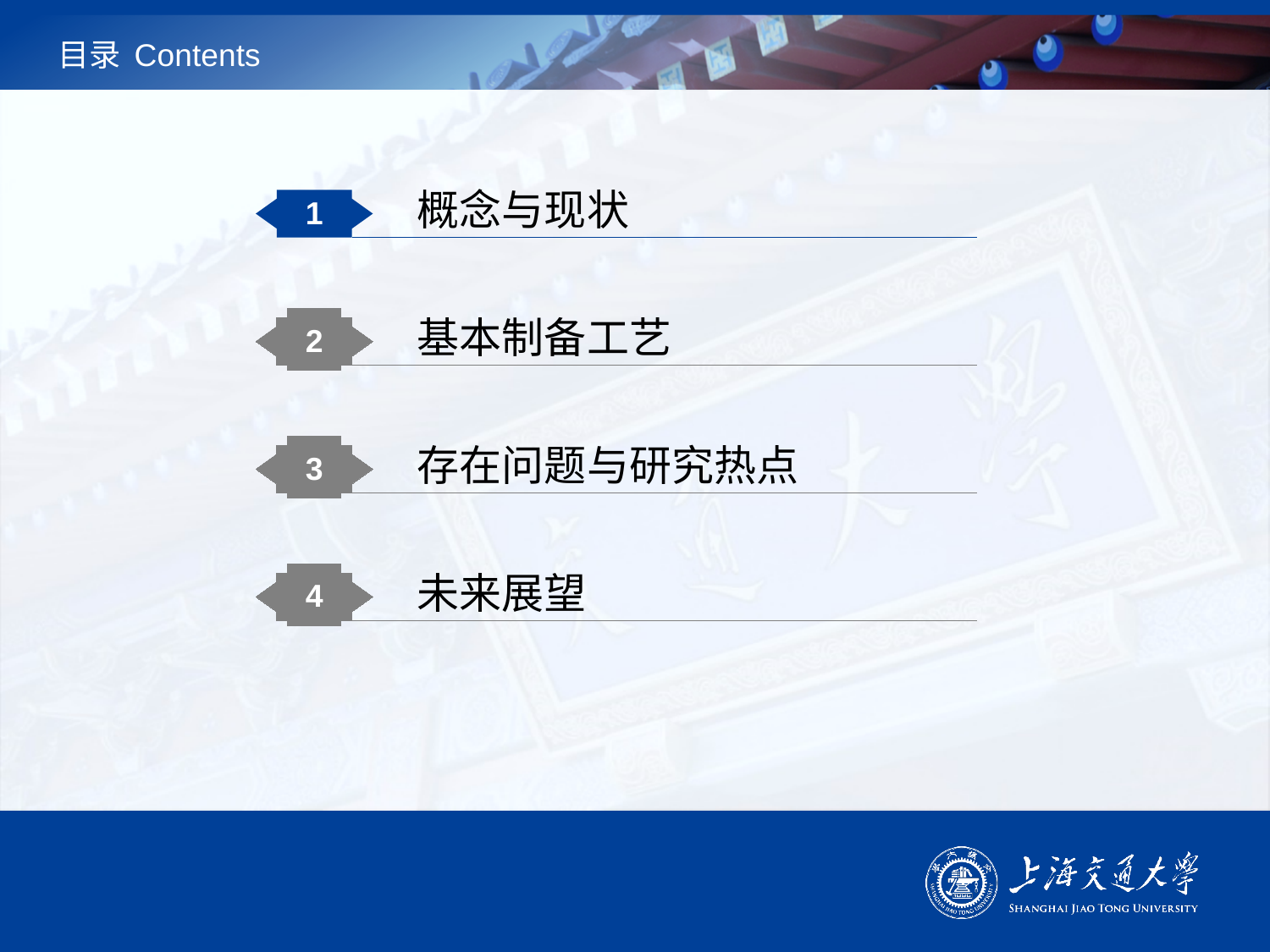

# 目录 Contents
概念与现状
1

基本制备工艺
2

存在问题与研究热点
3

未来展望
4